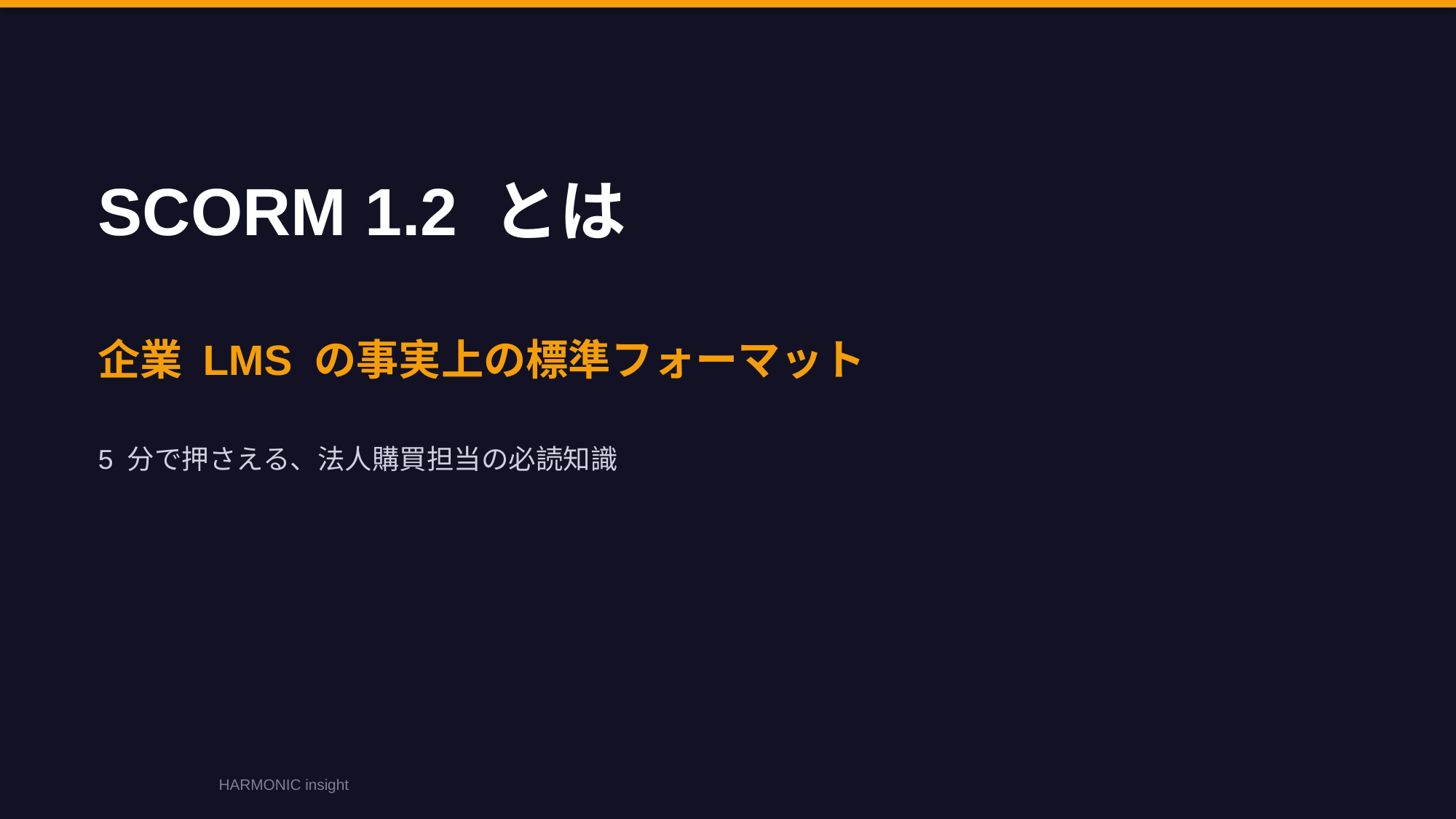

SCORM 1.2 とは
企業 LMS の事実上の標準フォーマット
5 分で押さえる、法人購買担当の必読知識
HARMONIC insight